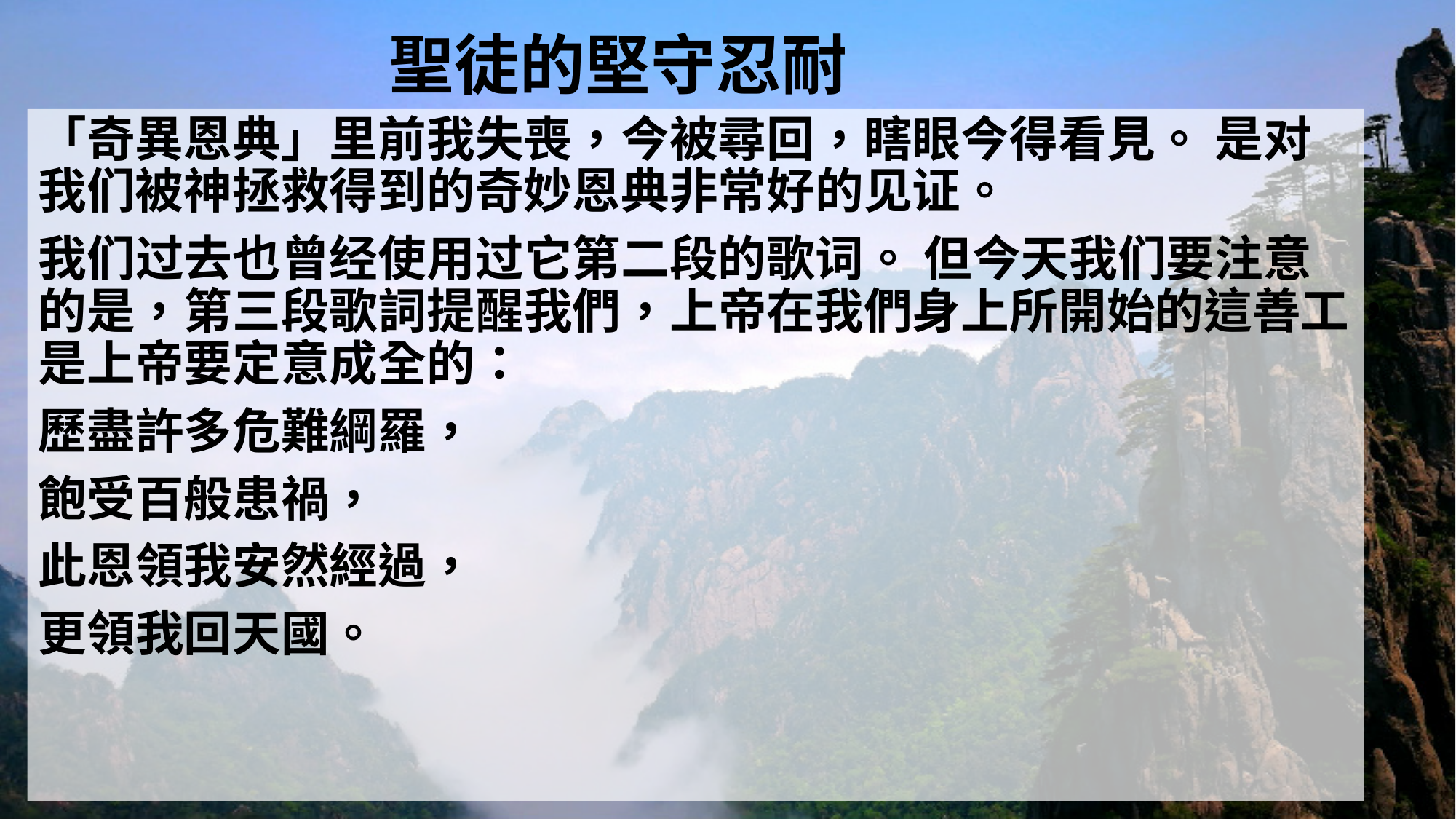

# 聖徒的堅守忍耐
「奇異恩典」里前我失喪，今被尋回，瞎眼今得看見。 是对我们被神拯救得到的奇妙恩典非常好的见证。
我们过去也曾经使用过它第二段的歌词。 但今天我们要注意的是，第三段歌詞提醒我們，上帝在我們身上所開始的這善工，是上帝要定意成全的：
歷盡許多危難綱羅，
飽受百般患禍，
此恩領我安然經過，
更領我回天國。